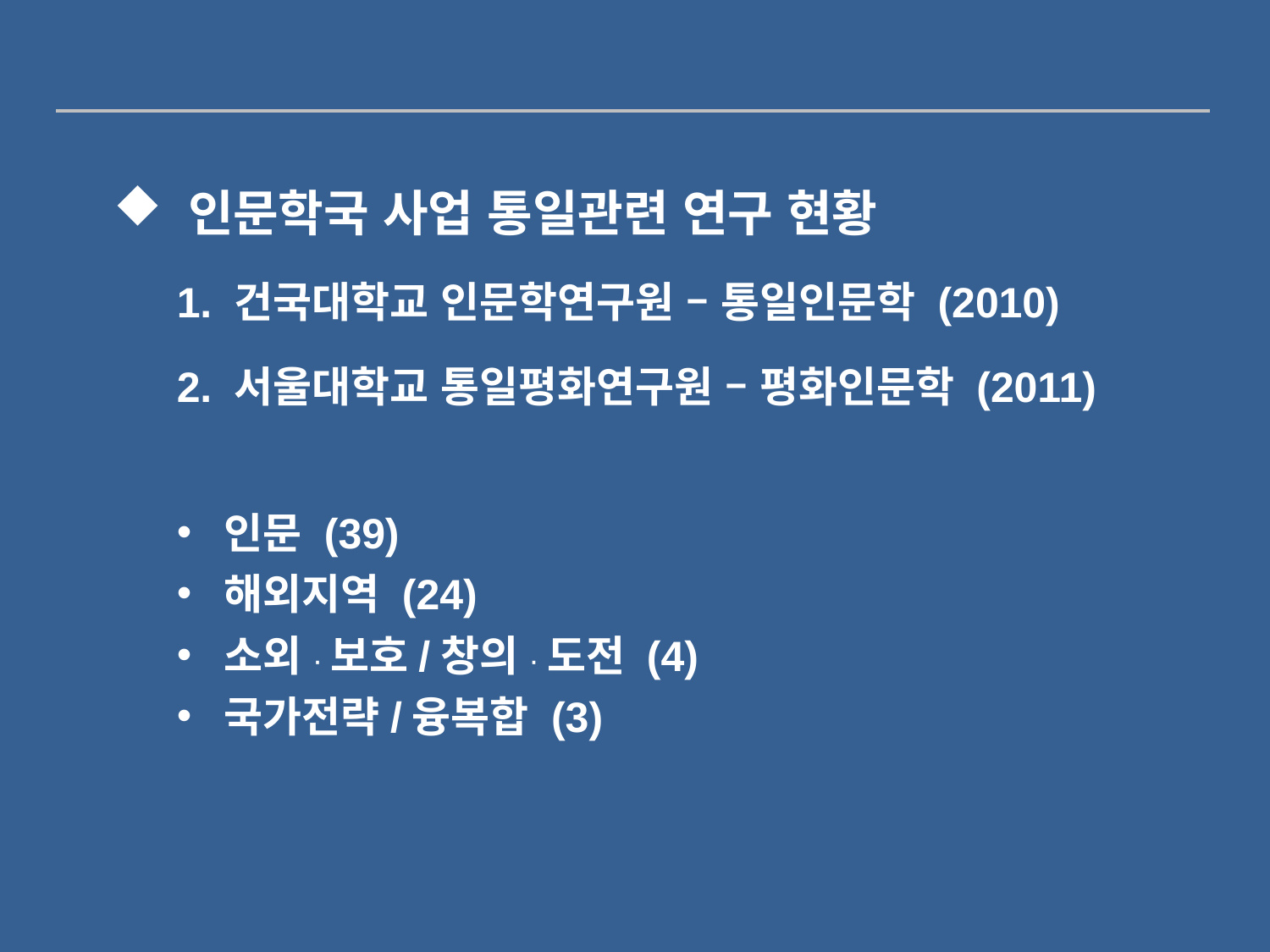

인문학국 사업 통일관련 연구 현황

1. 건국대학교 인문학연구원 – 통일인문학 (2010)

2. 서울대학교 통일평화연구원 – 평화인문학 (2011)

인문 (39)
해외지역 (24)
소외·보호/창의·도전 (4)
국가전략/융복합 (3)